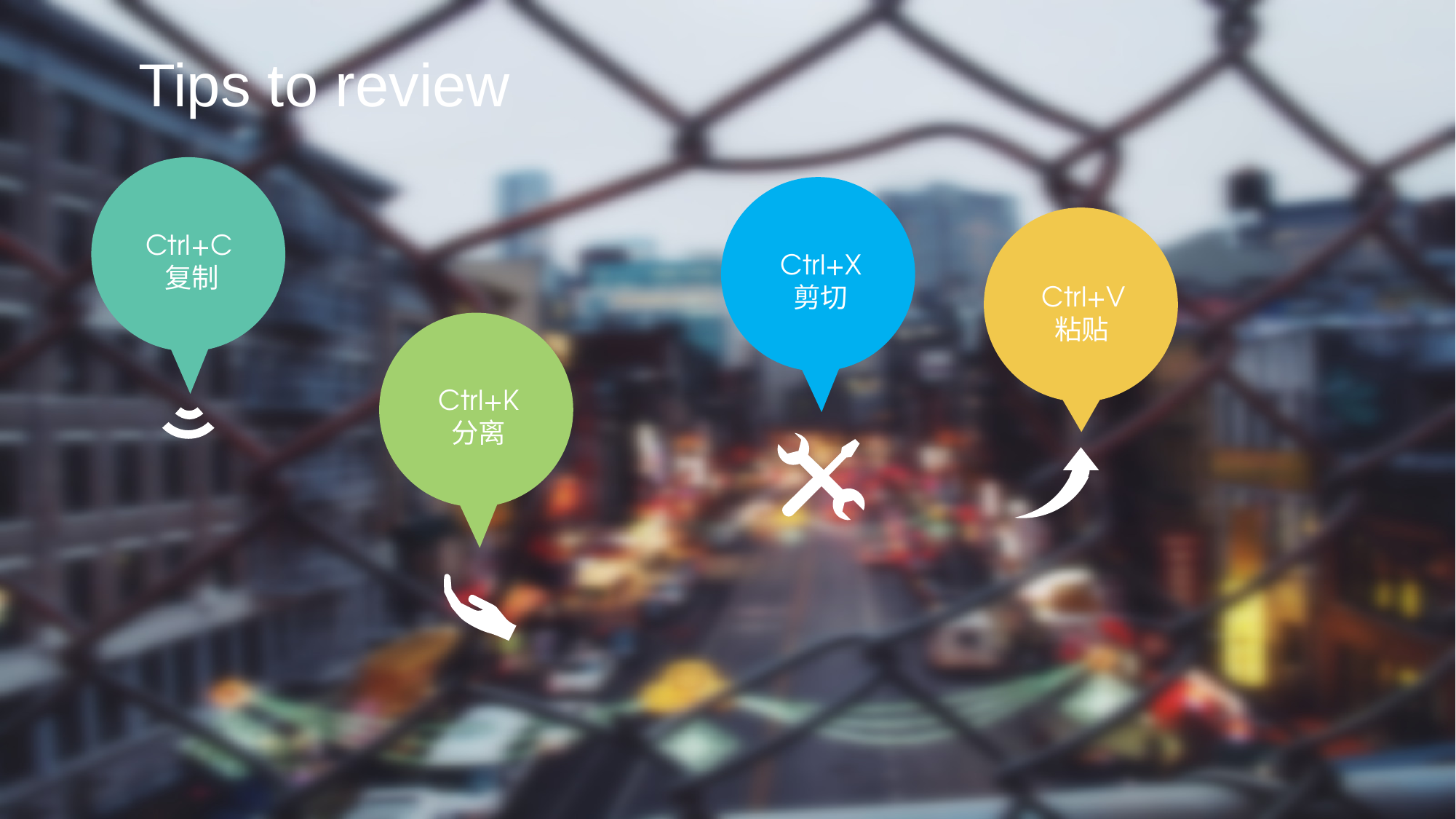

Tips to review

Ctrl+C
  复制

Ctrl+X
 剪切

Ctrl+V
 粘贴

Ctrl+K
 分离